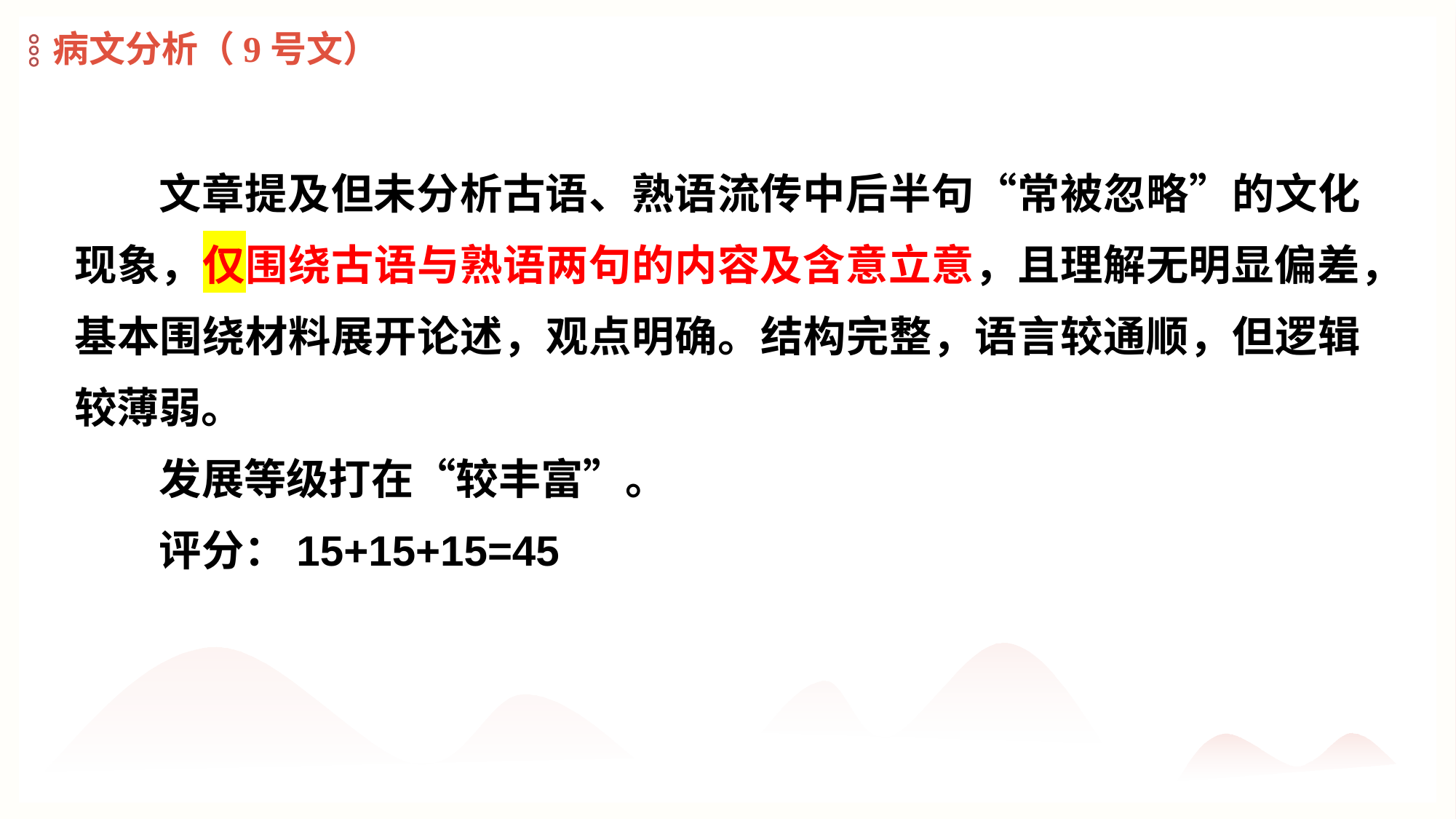

病文分析（9号文）
文章提及但未分析古语、熟语流传中后半句“常被忽略”的文化现象，仅围绕古语与熟语两句的内容及含意立意，且理解无明显偏差，基本围绕材料展开论述，观点明确。结构完整，语言较通顺，但逻辑较薄弱。
发展等级打在“较丰富”。
评分：15+15+15=45